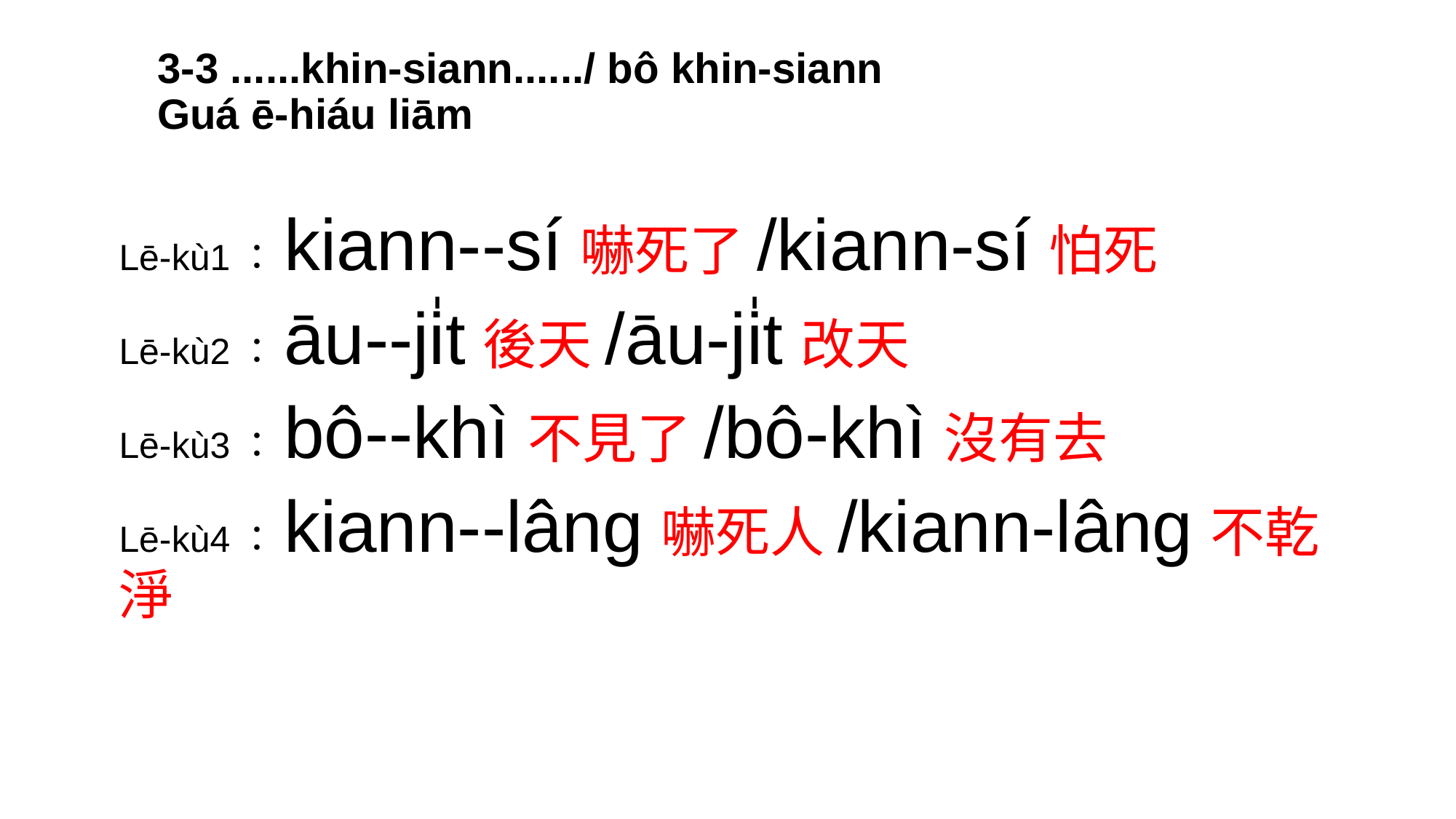

# 3-3 ......khin-siann....../ bô khin-siann Guá ē-hiáu liām
Lē-kù1：kiann--sí嚇死了/kiann-sí怕死
Lē-kù2：āu--ji̍t後天/āu-ji̍t改天
Lē-kù3：bô--khì不見了/bô-khì沒有去
Lē-kù4：kiann--lâng嚇死人/kiann-lâng不乾淨